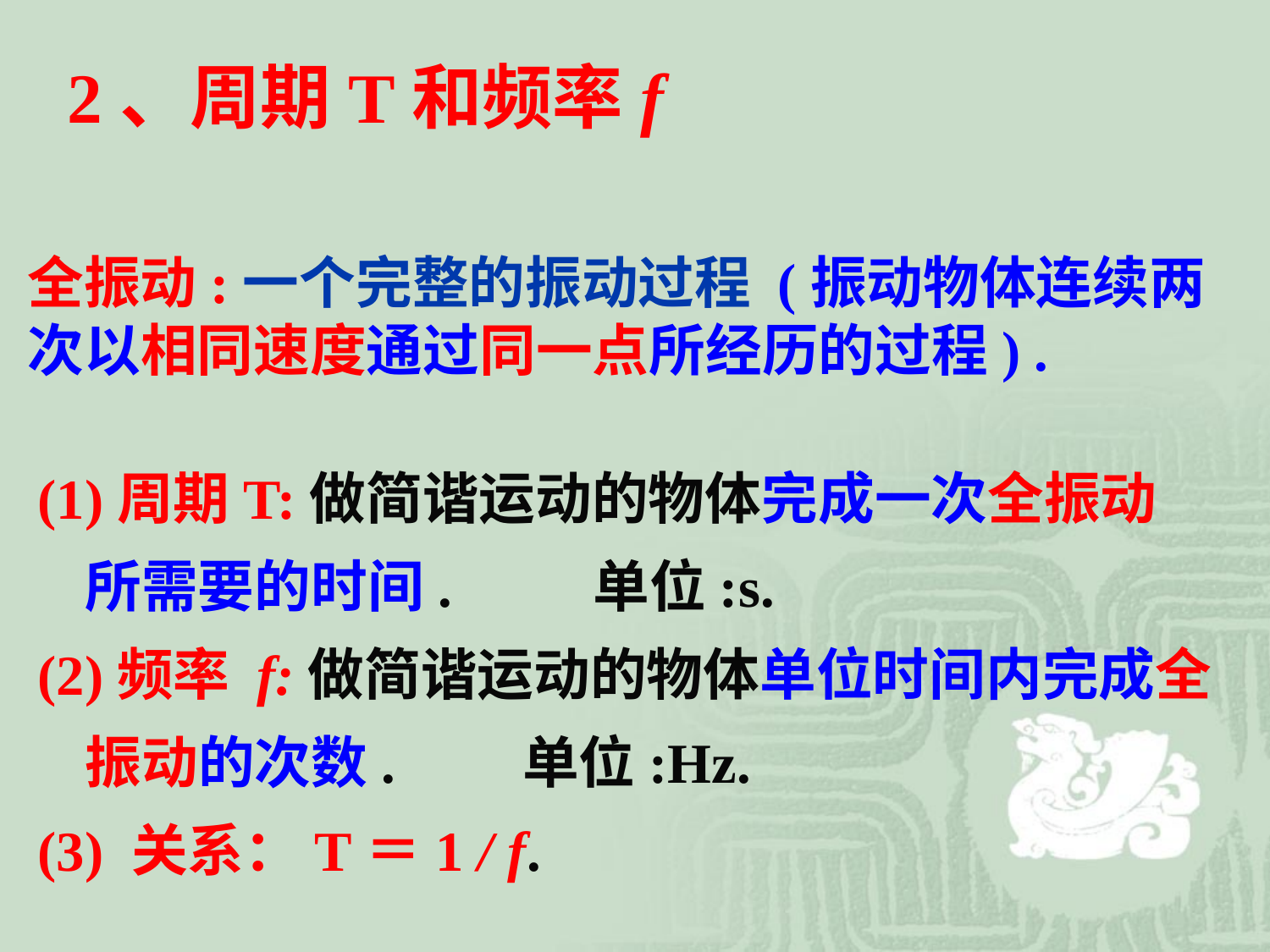

2、周期T和频率f
全振动:一个完整的振动过程 (振动物体连续两次以相同速度通过同一点所经历的过程) .
(1)周期T:做简谐运动的物体完成一次全振动所需要的时间.         单位:s.
(2)频率 f:做简谐运动的物体单位时间内完成全振动的次数.        单位:Hz.
(3) 关系：T＝1 / f.